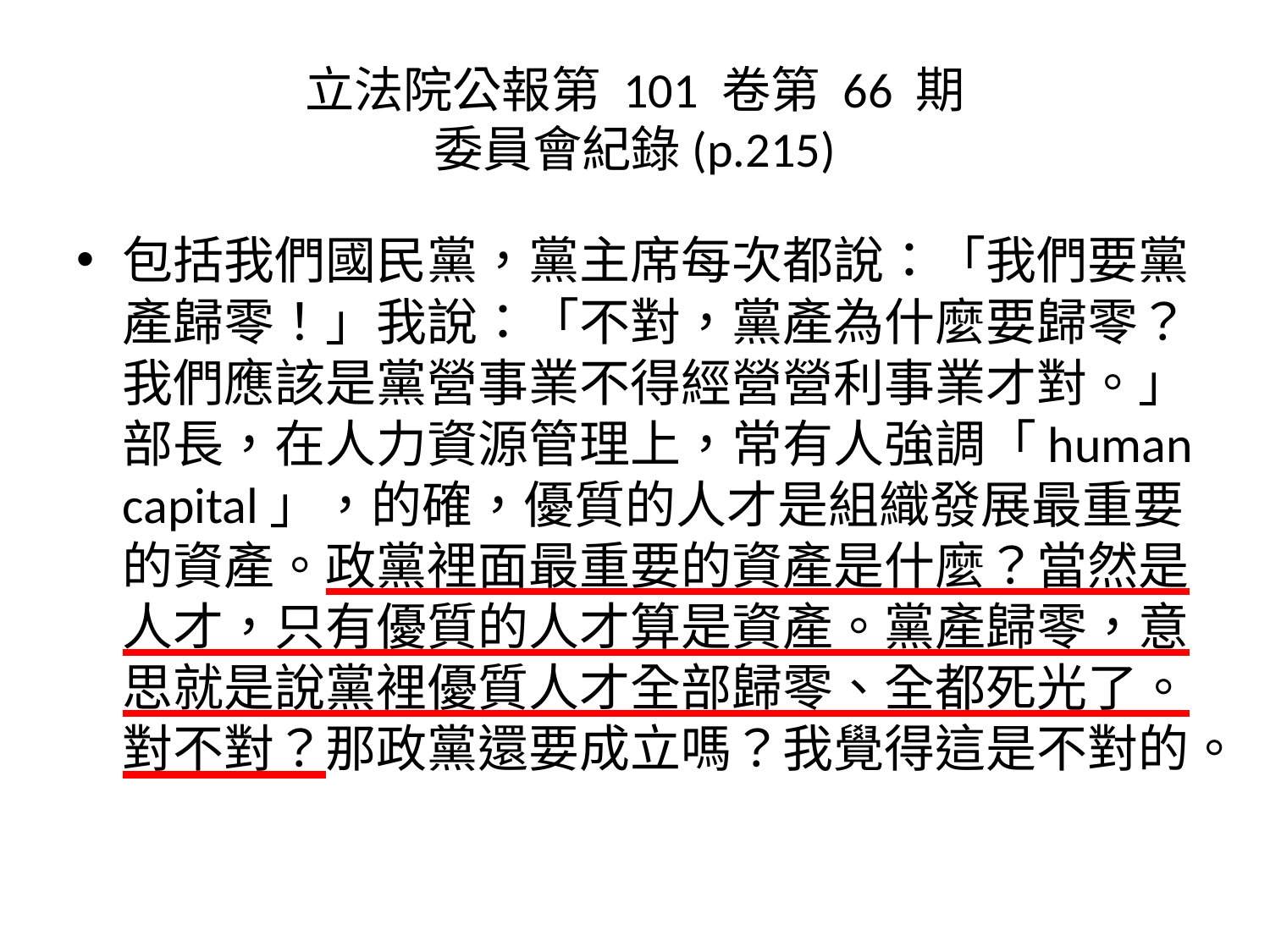

# 立法院公報第 101 卷第 66 期 委員會紀錄(p.215)
包括我們國民黨，黨主席每次都說：「我們要黨產歸零！」我說：「不對，黨產為什麼要歸零？我們應該是黨營事業不得經營營利事業才對。」部長，在人力資源管理上，常有人強調「human capital」，的確，優質的人才是組織發展最重要的資產。政黨裡面最重要的資產是什麼？當然是人才，只有優質的人才算是資產。黨產歸零，意思就是說黨裡優質人才全部歸零、全都死光了。對不對？那政黨還要成立嗎？我覺得這是不對的。